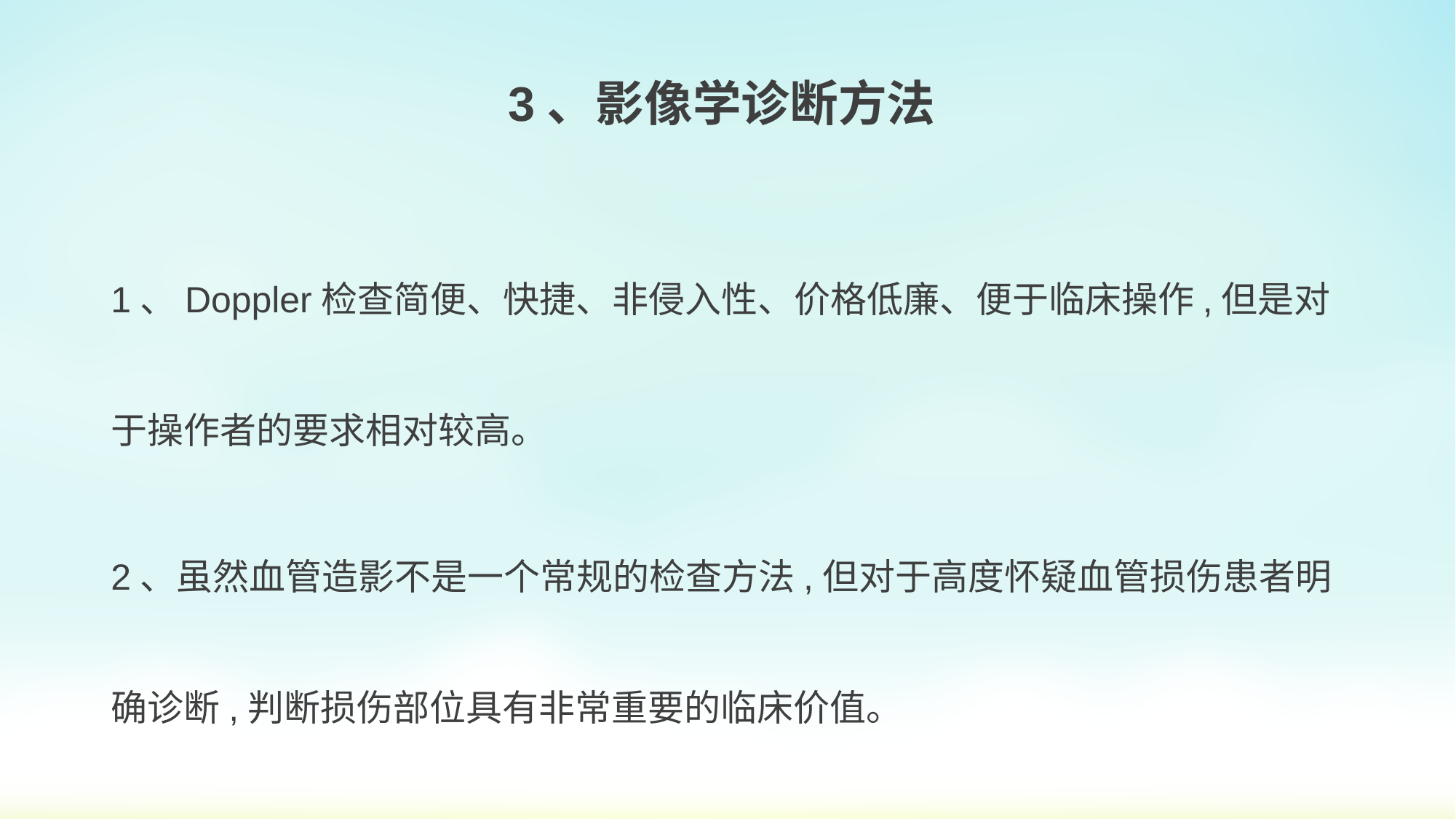

# 3、影像学诊断方法
1、Doppler检查简便、快捷、非侵入性、价格低廉、便于临床操作,但是对于操作者的要求相对较高。
2、虽然血管造影不是一个常规的检查方法,但对于高度怀疑血管损伤患者明确诊断,判断损伤部位具有非常重要的临床价值。